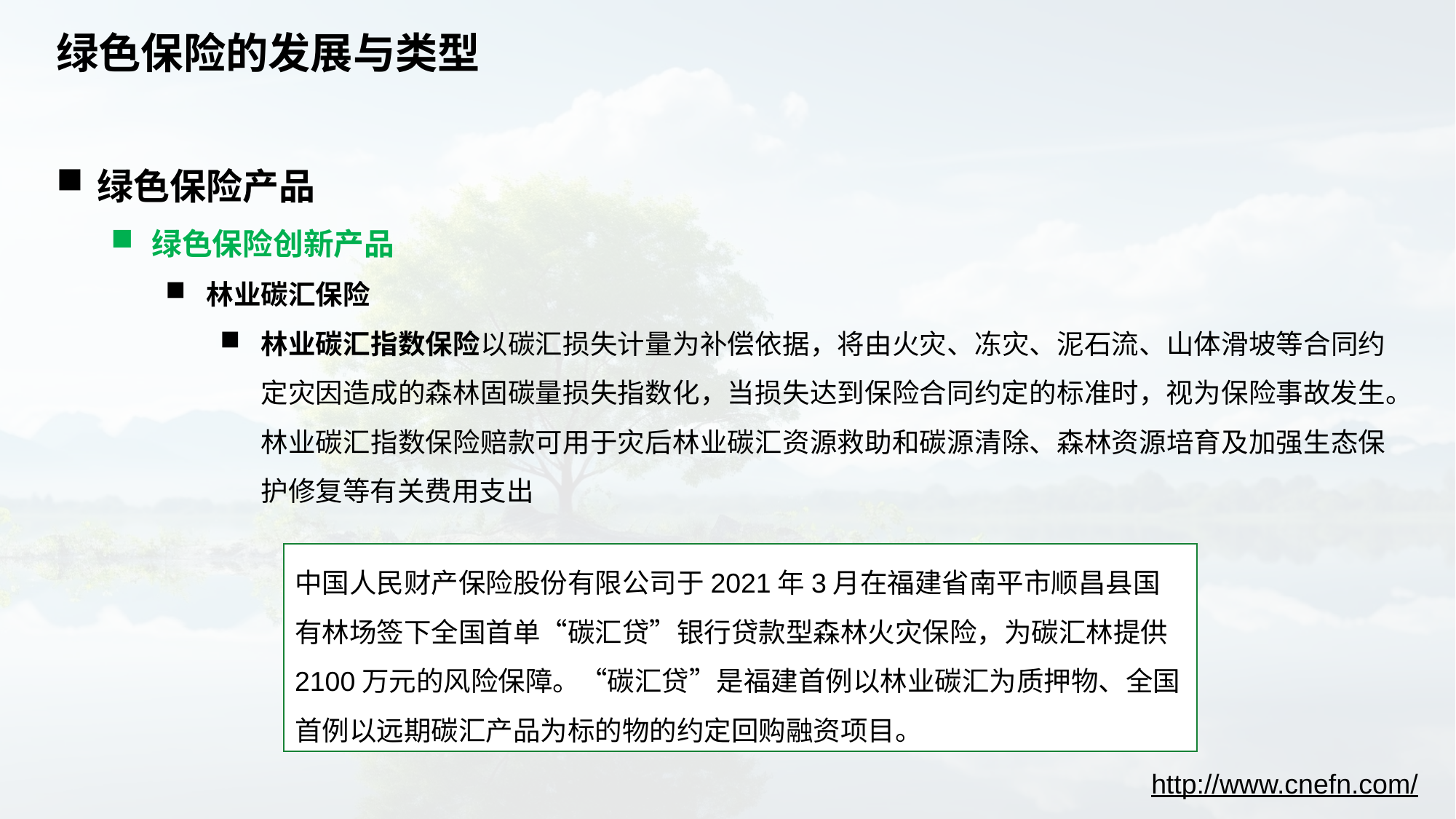

# 绿色保险的发展与类型
绿色保险产品
绿色保险创新产品
林业碳汇保险
林业碳汇指数保险以碳汇损失计量为补偿依据，将由火灾、冻灾、泥石流、山体滑坡等合同约定灾因造成的森林固碳量损失指数化，当损失达到保险合同约定的标准时，视为保险事故发生。林业碳汇指数保险赔款可用于灾后林业碳汇资源救助和碳源清除、森林资源培育及加强生态保护修复等有关费用支出
中国人民财产保险股份有限公司于2021年3月在福建省南平市顺昌县国有林场签下全国首单“碳汇贷”银行贷款型森林火灾保险，为碳汇林提供2100万元的风险保障。“碳汇贷”是福建首例以林业碳汇为质押物、全国首例以远期碳汇产品为标的物的约定回购融资项目。